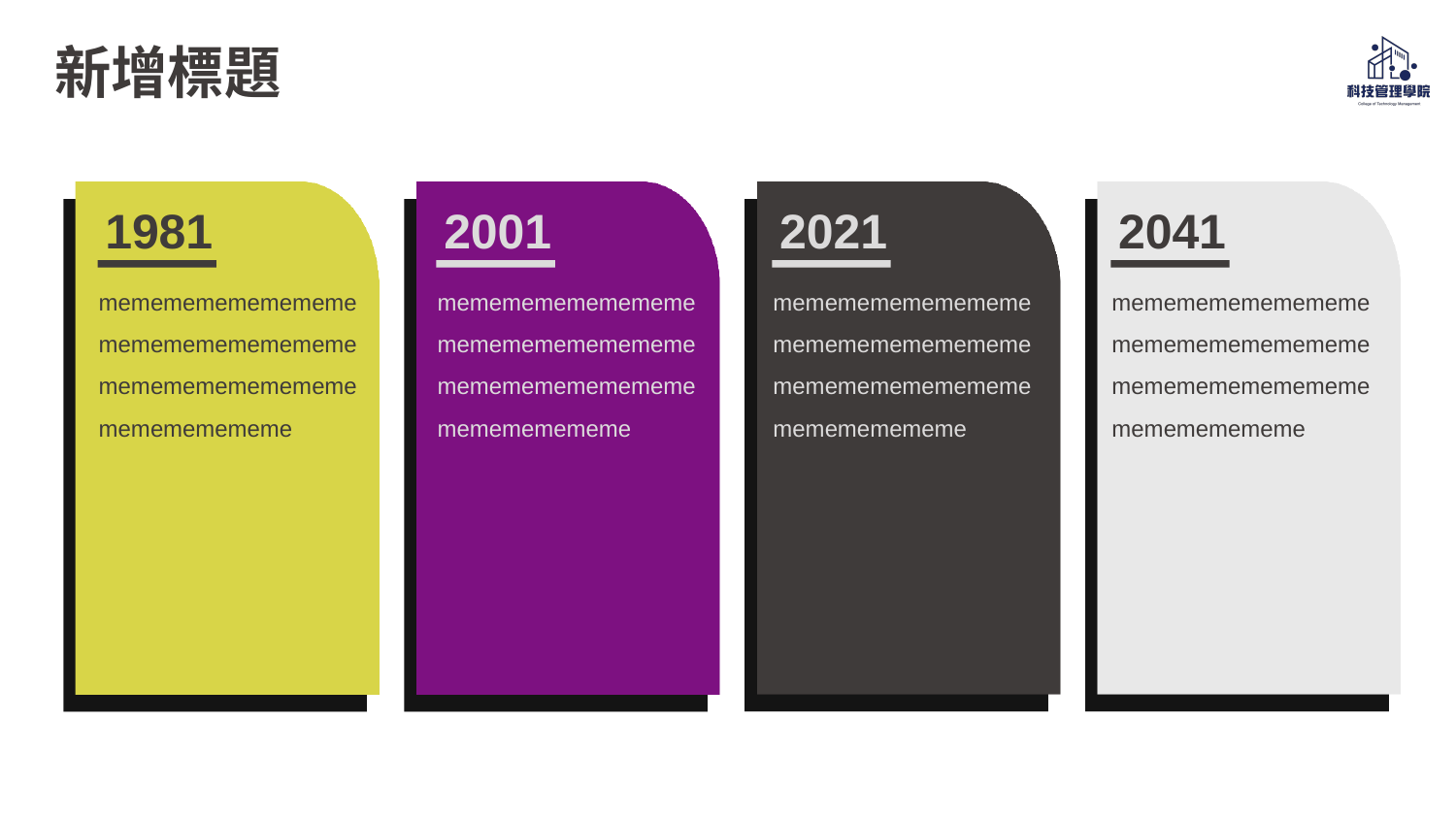

# 新增標題
1981
2001
2021
2041

memememememememe
memememememememe
memememememememe
memememememe

memememememememe
memememememememe
memememememememe
memememememe

memememememememe
memememememememe
memememememememe
memememememe

memememememememe
memememememememe
memememememememe
memememememe